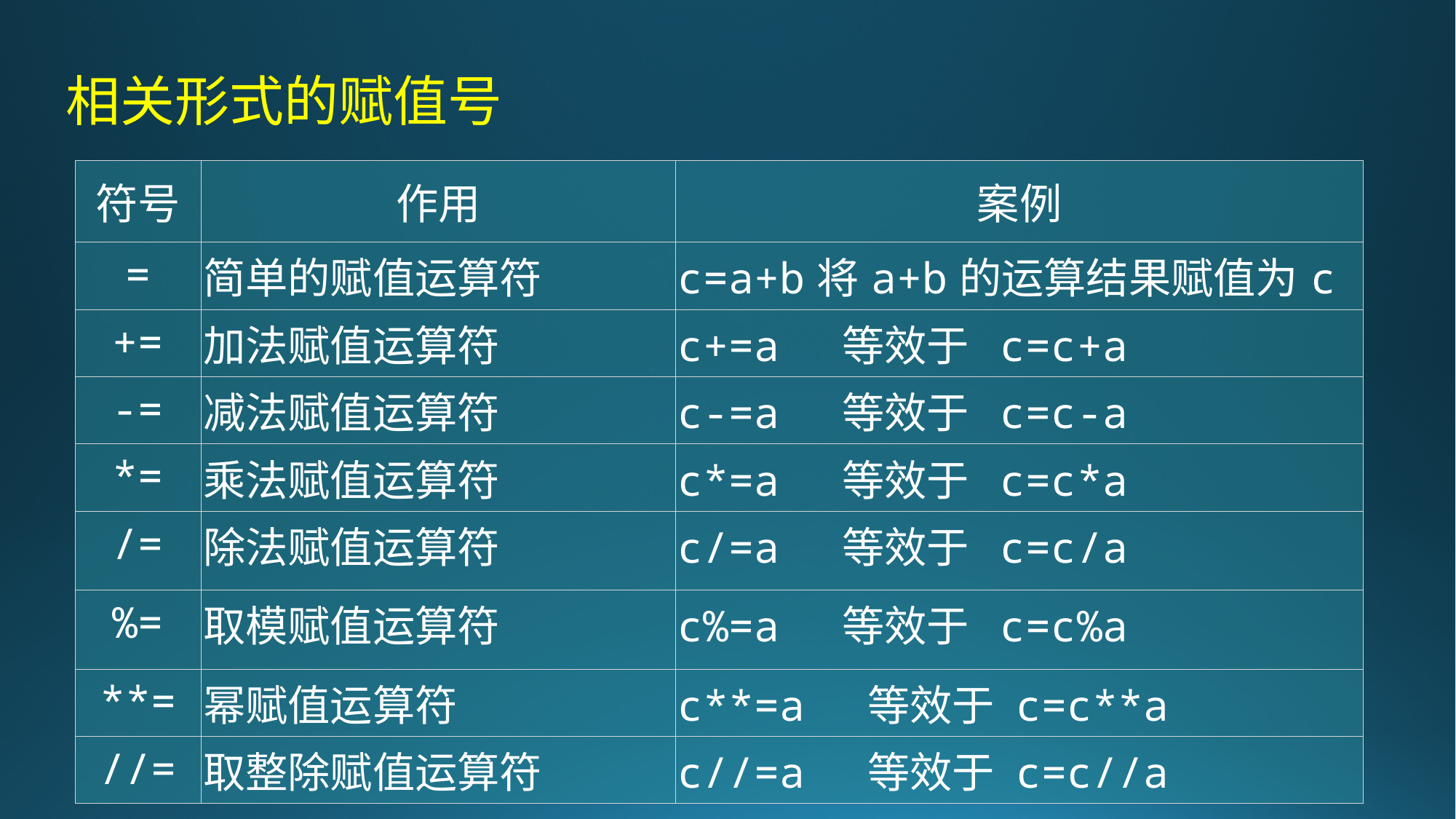

相关形式的赋值号
| 符号 | 作用 | 案例 |
| --- | --- | --- |
| = | 简单的赋值运算符 | c=a+b将a+b的运算结果赋值为c |
| += | 加法赋值运算符 | c+=a 等效于 c=c+a |
| -= | 减法赋值运算符 | c-=a 等效于 c=c-a |
| \*= | 乘法赋值运算符 | c\*=a 等效于 c=c\*a |
| /= | 除法赋值运算符 | c/=a 等效于 c=c/a |
| %= | 取模赋值运算符 | c%=a 等效于 c=c%a |
| \*\*= | 幂赋值运算符 | c\*\*=a 等效于 c=c\*\*a |
| //= | 取整除赋值运算符 | c//=a 等效于 c=c//a |